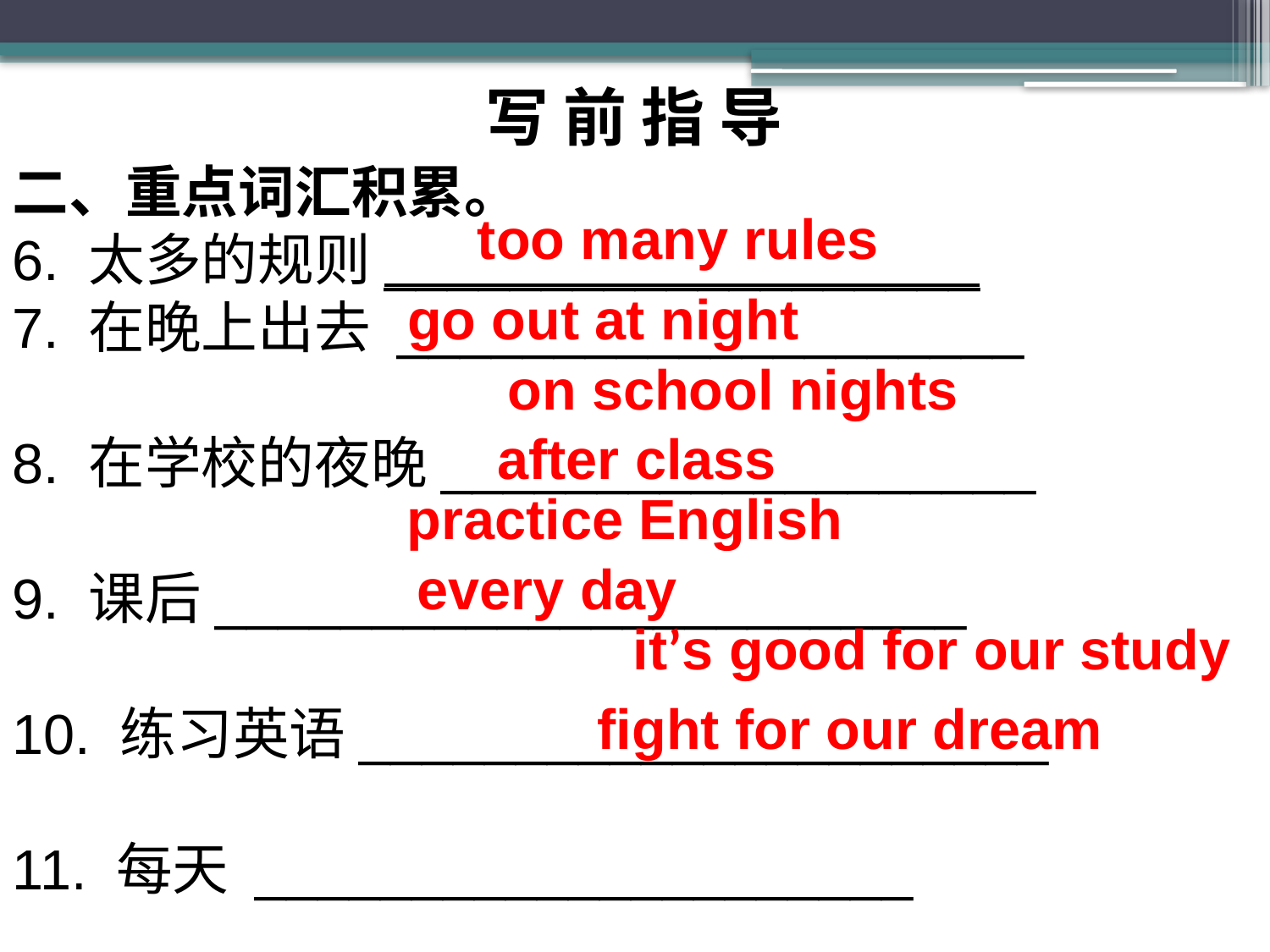

写 前 指 导
二、重点词汇积累。
6. 太多的规则___________________
7. 在晚上出去 ____________________
8. 在学校的夜晚___________________
9. 课后________________________
10. 练习英语______________________
11. 每天 _____________________
12. 对我们学习有好处 ____________________                                        13. 为我的梦想而奋斗 _____________________
too many rules
go out at night
on school nights
after class
practice English
every day
 it’s good for our study
fight for our dream